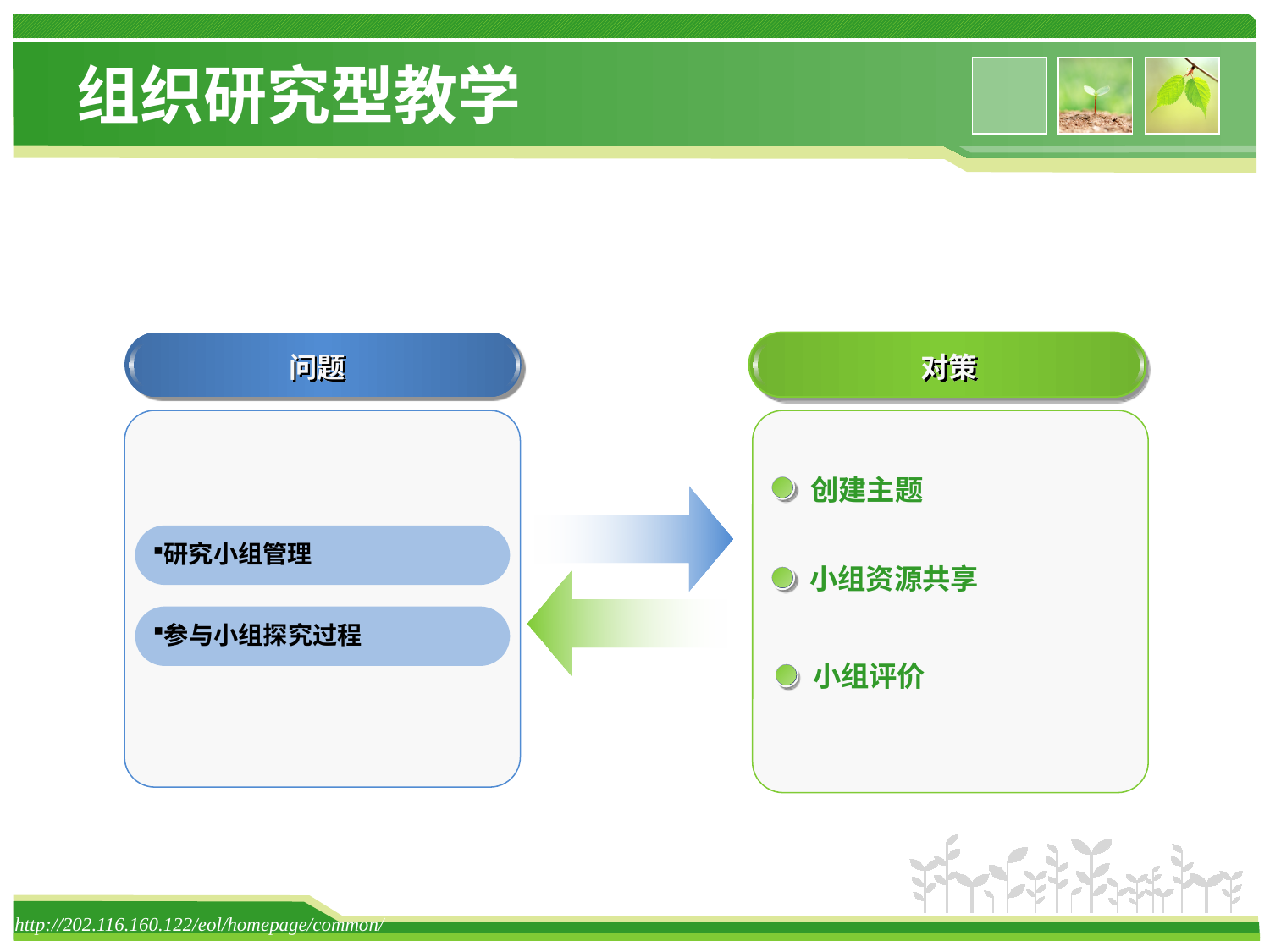

# 组织研究型教学

问题
对策

 创建主题

研究小组管理
 小组资源共享

参与小组探究过程
 小组评价